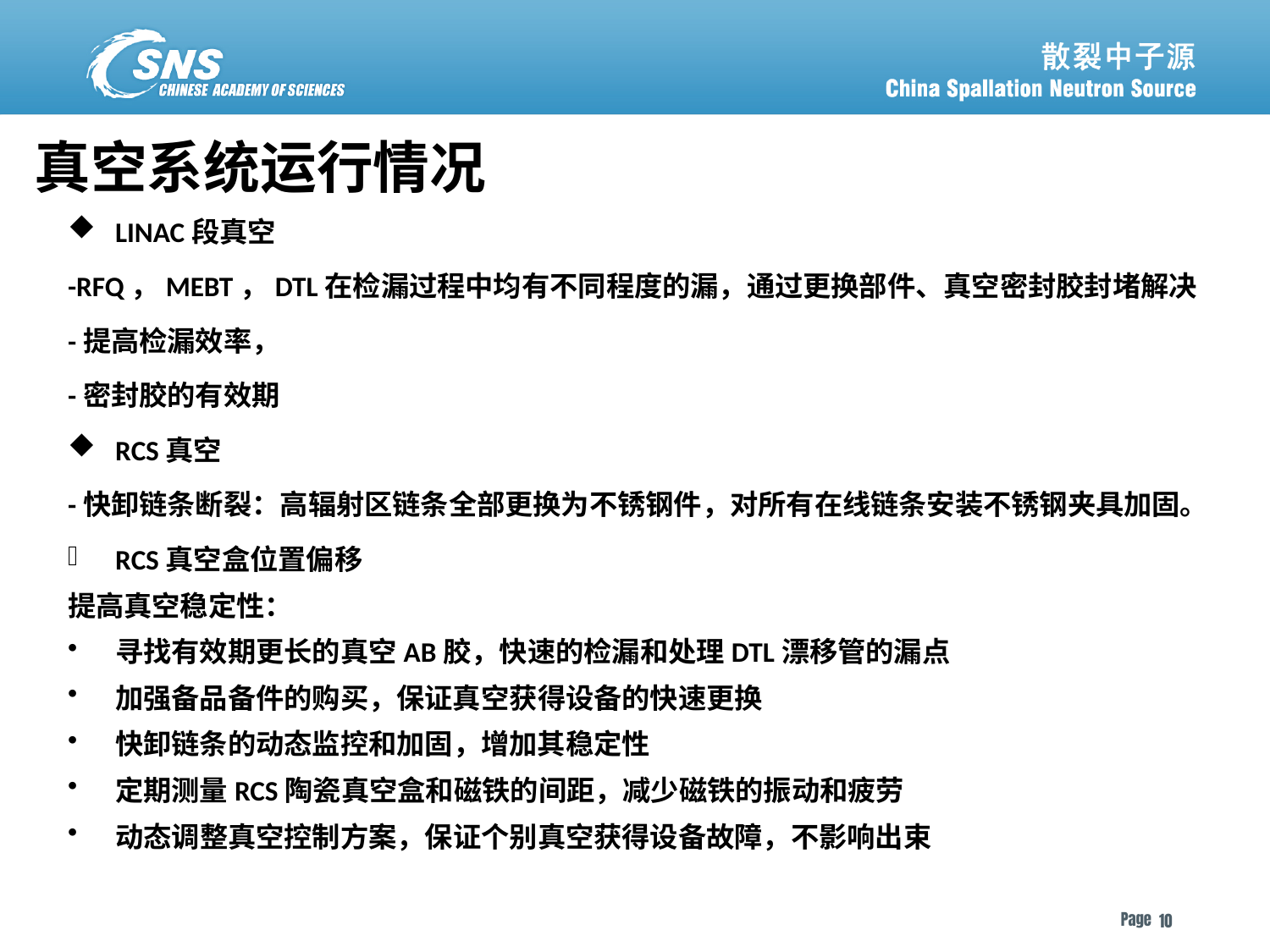

真空系统运行情况
LINAC段真空
-RFQ，MEBT，DTL在检漏过程中均有不同程度的漏，通过更换部件、真空密封胶封堵解决
-提高检漏效率，
-密封胶的有效期
RCS真空
-快卸链条断裂：高辐射区链条全部更换为不锈钢件，对所有在线链条安装不锈钢夹具加固。
RCS真空盒位置偏移
提高真空稳定性：
寻找有效期更长的真空AB胶，快速的检漏和处理DTL漂移管的漏点
加强备品备件的购买，保证真空获得设备的快速更换
快卸链条的动态监控和加固，增加其稳定性
定期测量RCS陶瓷真空盒和磁铁的间距，减少磁铁的振动和疲劳
动态调整真空控制方案，保证个别真空获得设备故障，不影响出束

10